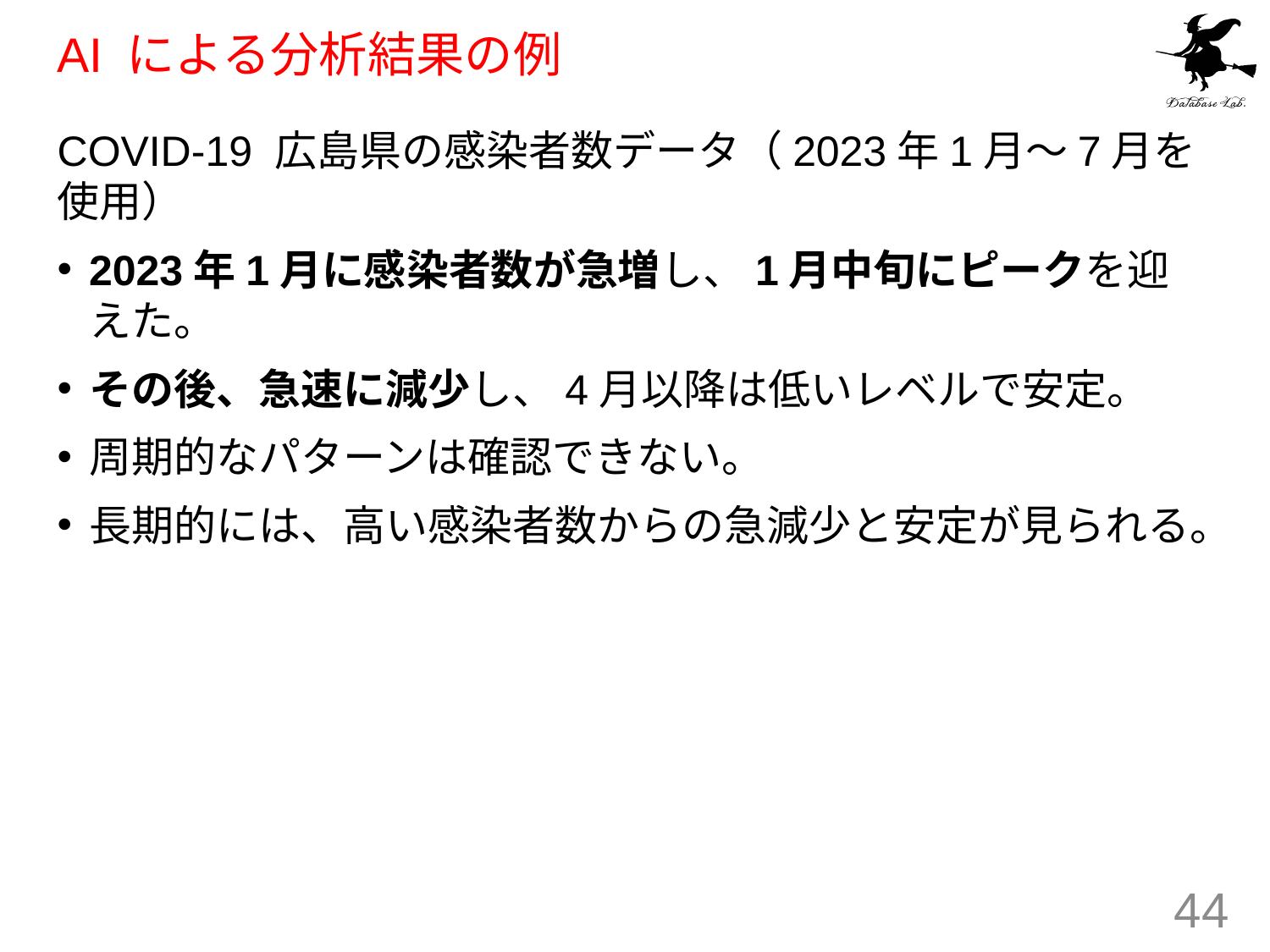

# AI による分析結果の例
COVID-19 広島県の感染者数データ（2023年1月～7月を使用）
2023年1月に感染者数が急増し、1月中旬にピークを迎えた。
その後、急速に減少し、4月以降は低いレベルで安定。
周期的なパターンは確認できない。
長期的には、高い感染者数からの急減少と安定が見られる。
44